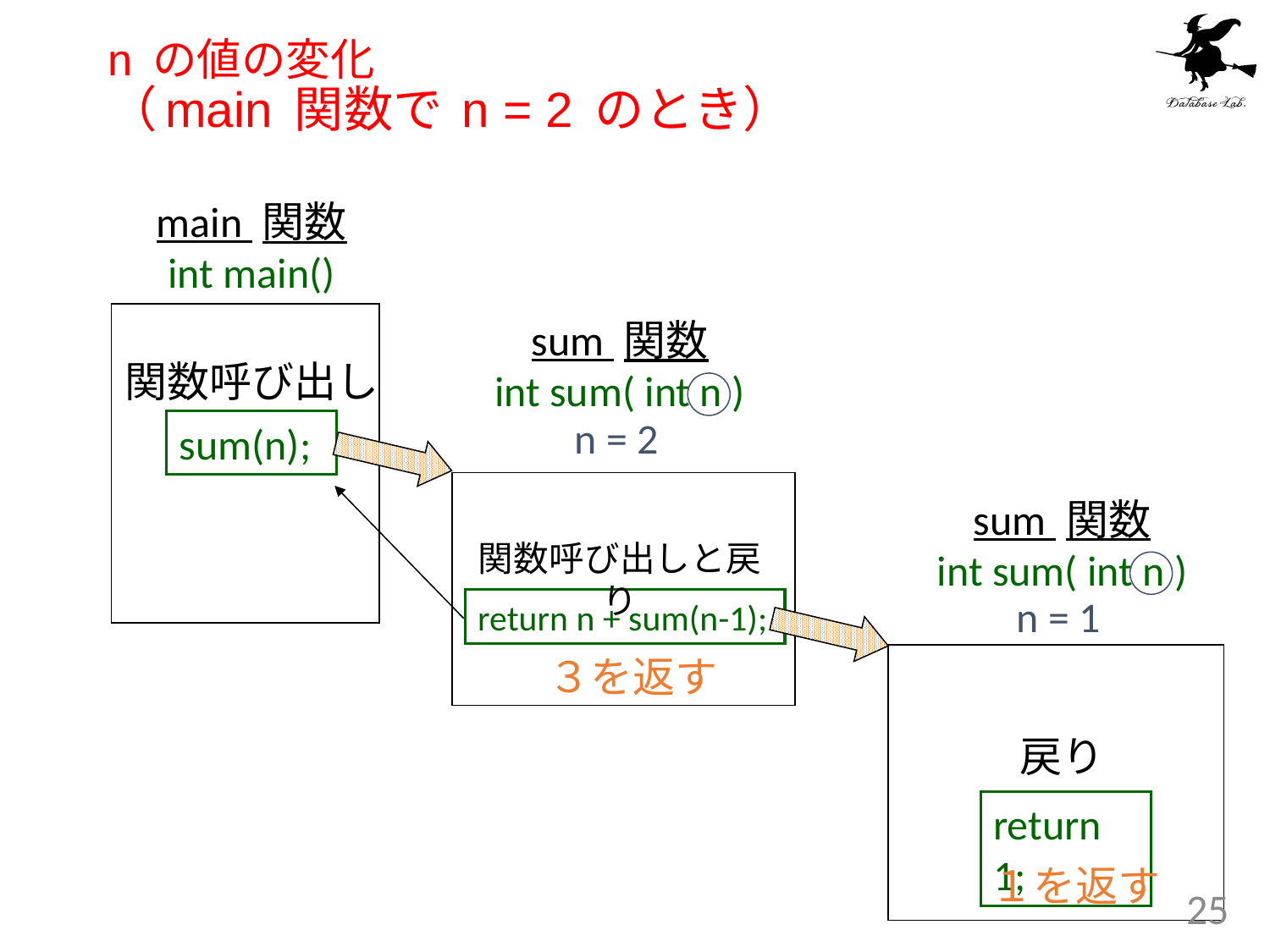

# n の値の変化 （main 関数で n = 2 のとき）
main 関数
int main()

sum 関数
int sum( int n )
関数呼び出し

sum(n);
n = 2

sum 関数
int sum( int n )
関数呼び出しと戻り

return n + sum(n-1);
n = 1

３を返す

戻り
return 1;
１を返す
25